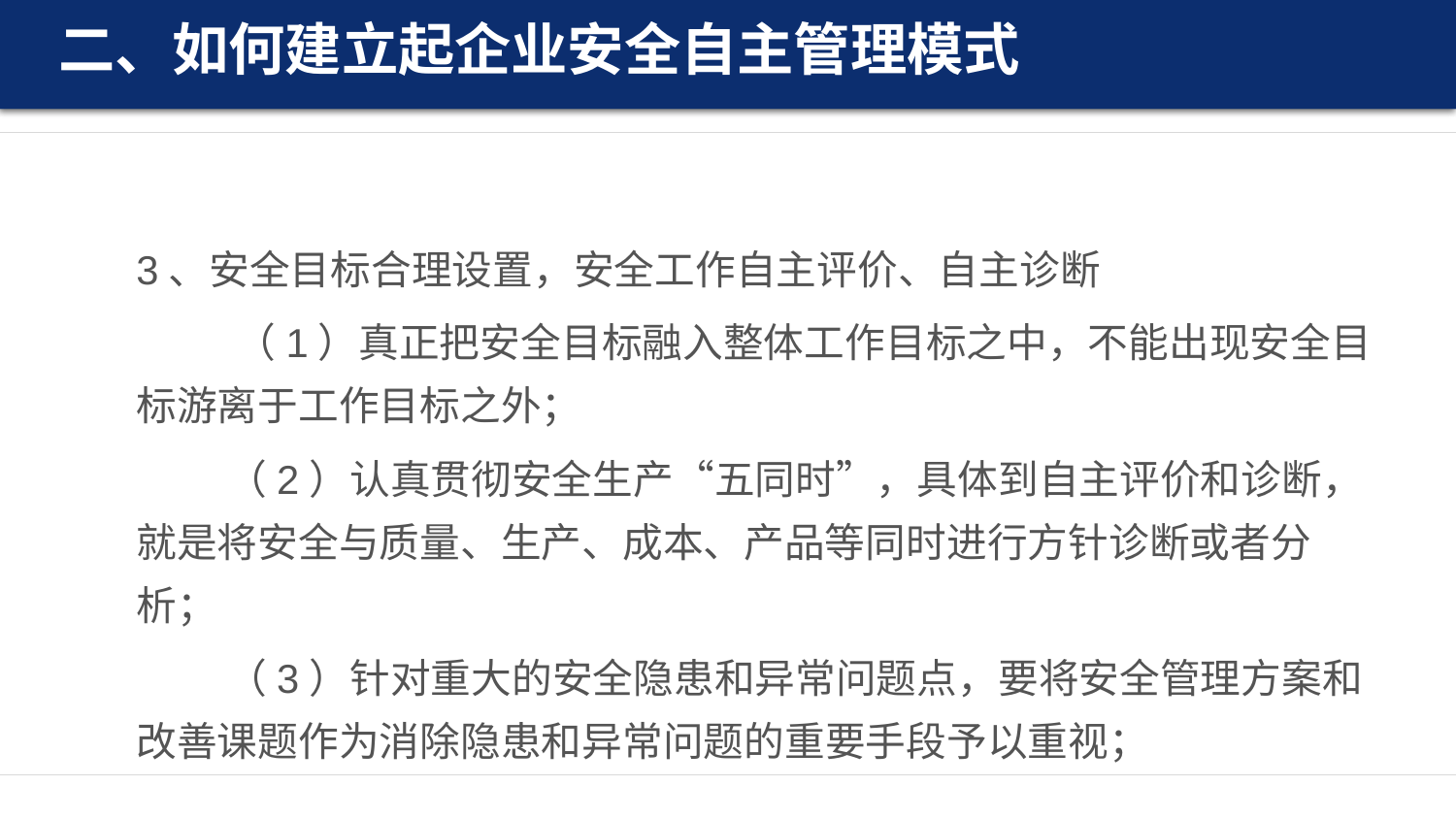

二、如何建立起企业安全自主管理模式
3、安全目标合理设置，安全工作自主评价、自主诊断
          （1）真正把安全目标融入整体工作目标之中，不能出现安全目标游离于工作目标之外；
         （2）认真贯彻安全生产“五同时”，具体到自主评价和诊断，就是将安全与质量、生产、成本、产品等同时进行方针诊断或者分析；
         （3）针对重大的安全隐患和异常问题点，要将安全管理方案和改善课题作为消除隐患和异常问题的重要手段予以重视；